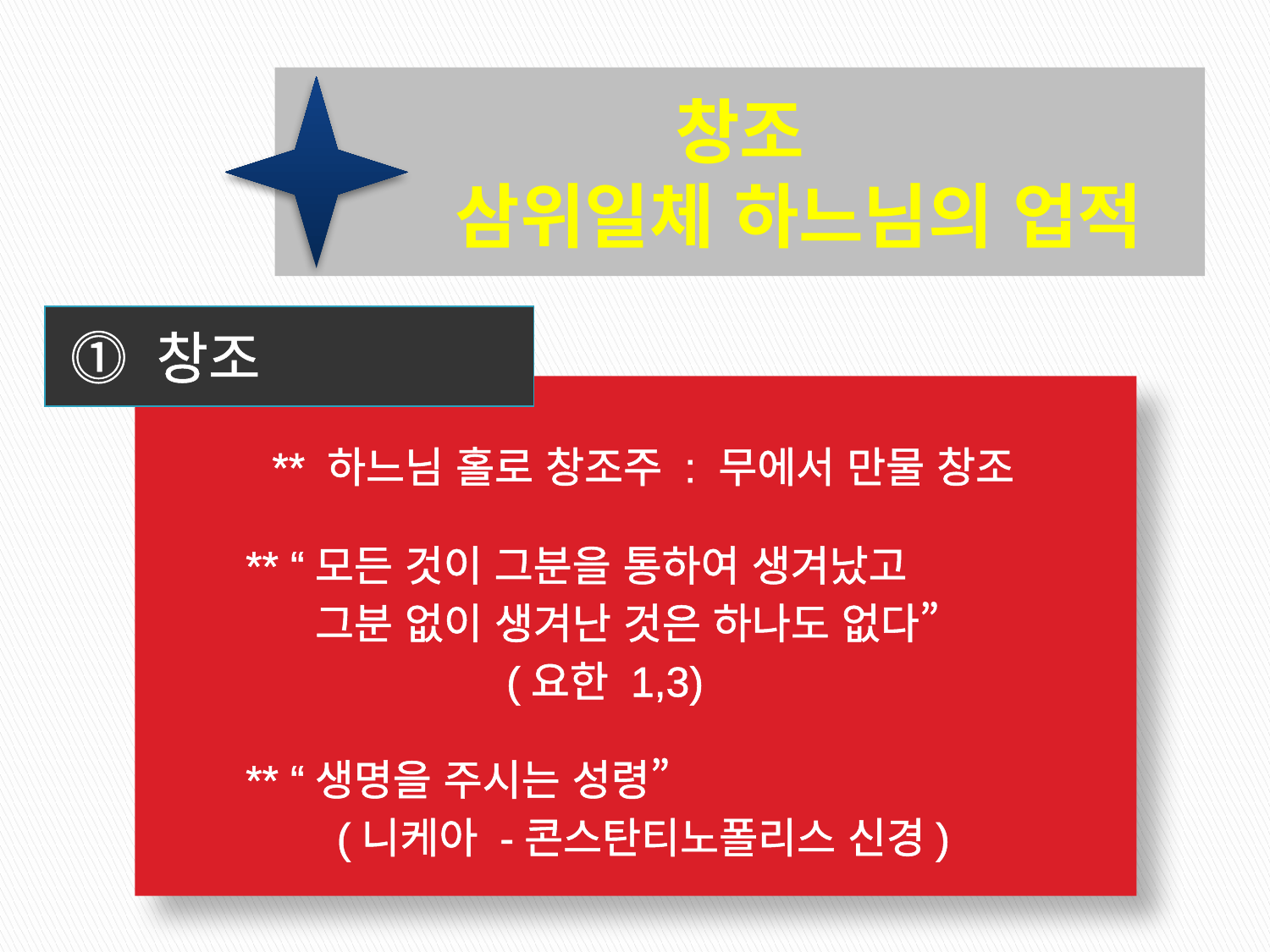

# 창조 삼위일체 하느님의 업적

⓵ 창조

** 하느님 홀로 창조주 : 무에서 만물 창조

       ** “모든 것이 그분을 통하여 생겨났고
            그분 없이 생겨난 것은 하나도 없다”
                             (요한 1,3)

       ** “생명을 주시는 성령”
(니케아 -콘스탄티노폴리스 신경)